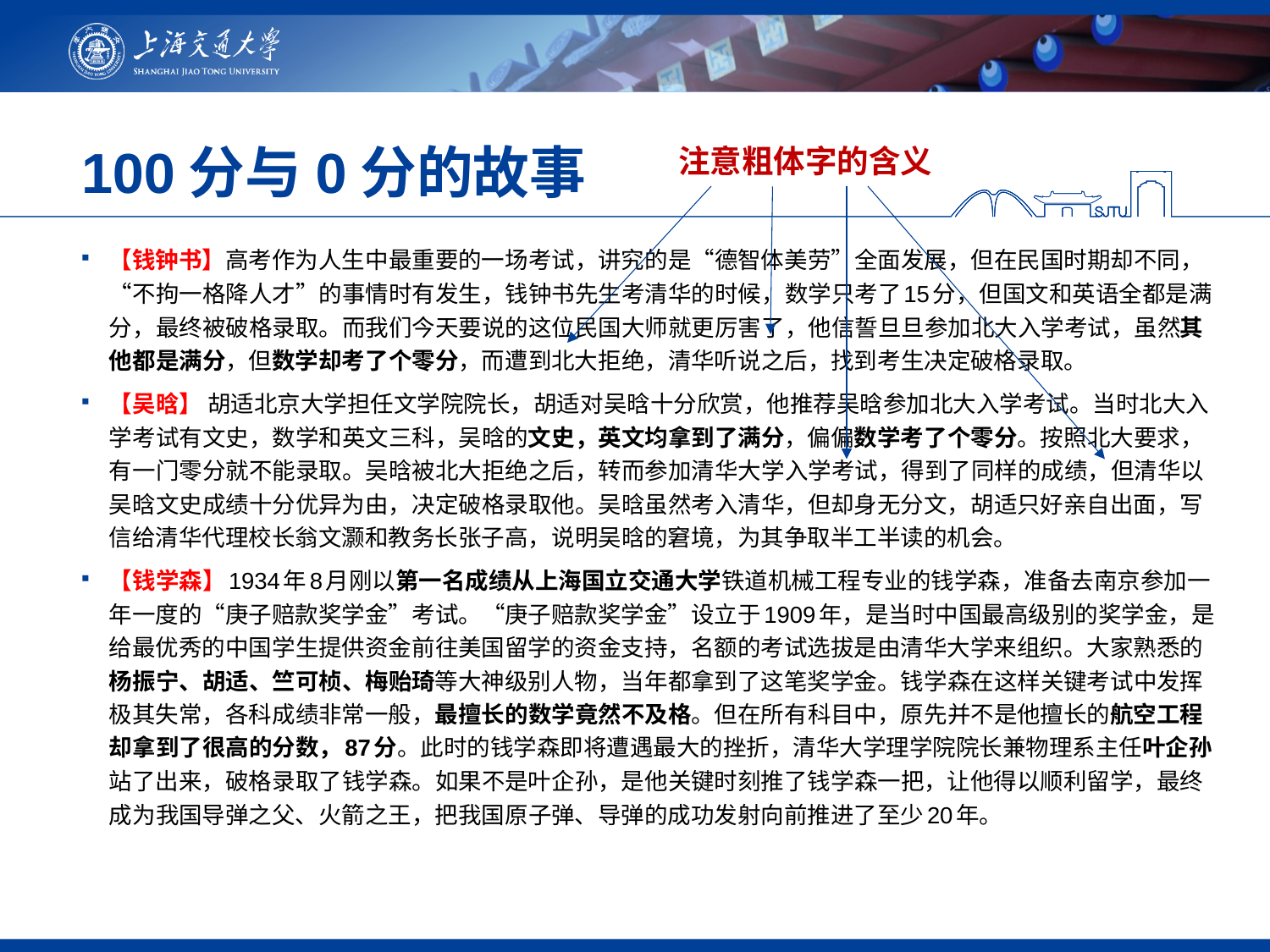

# 100分与0分的故事
注意粗体字的含义
【钱钟书】高考作为人生中最重要的一场考试，讲究的是“德智体美劳”全面发展，但在民国时期却不同，“不拘一格降人才”的事情时有发生，钱钟书先生考清华的时候，数学只考了15分，但国文和英语全都是满分，最终被破格录取。而我们今天要说的这位民国大师就更厉害了，他信誓旦旦参加北大入学考试，虽然其他都是满分，但数学却考了个零分，而遭到北大拒绝，清华听说之后，找到考生决定破格录取。
【吴晗】 胡适北京大学担任文学院院长，胡适对吴晗十分欣赏，他推荐吴晗参加北大入学考试。当时北大入学考试有文史，数学和英文三科，吴晗的文史，英文均拿到了满分，偏偏数学考了个零分。按照北大要求，有一门零分就不能录取。吴晗被北大拒绝之后，转而参加清华大学入学考试，得到了同样的成绩，但清华以吴晗文史成绩十分优异为由，决定破格录取他。吴晗虽然考入清华，但却身无分文，胡适只好亲自出面，写信给清华代理校长翁文灏和教务长张子高，说明吴晗的窘境，为其争取半工半读的机会。
【钱学森】1934年8月刚以第一名成绩从上海国立交通大学铁道机械工程专业的钱学森，准备去南京参加一年一度的“庚子赔款奖学金”考试。“庚子赔款奖学金”设立于1909年，是当时中国最高级别的奖学金，是给最优秀的中国学生提供资金前往美国留学的资金支持，名额的考试选拔是由清华大学来组织。大家熟悉的杨振宁、胡适、竺可桢、梅贻琦等大神级别人物，当年都拿到了这笔奖学金。钱学森在这样关键考试中发挥极其失常，各科成绩非常一般，最擅长的数学竟然不及格。但在所有科目中，原先并不是他擅长的航空工程却拿到了很高的分数，87分。此时的钱学森即将遭遇最大的挫折，清华大学理学院院长兼物理系主任叶企孙站了出来，破格录取了钱学森。如果不是叶企孙，是他关键时刻推了钱学森一把，让他得以顺利留学，最终成为我国导弹之父、火箭之王，把我国原子弹、导弹的成功发射向前推进了至少20年。